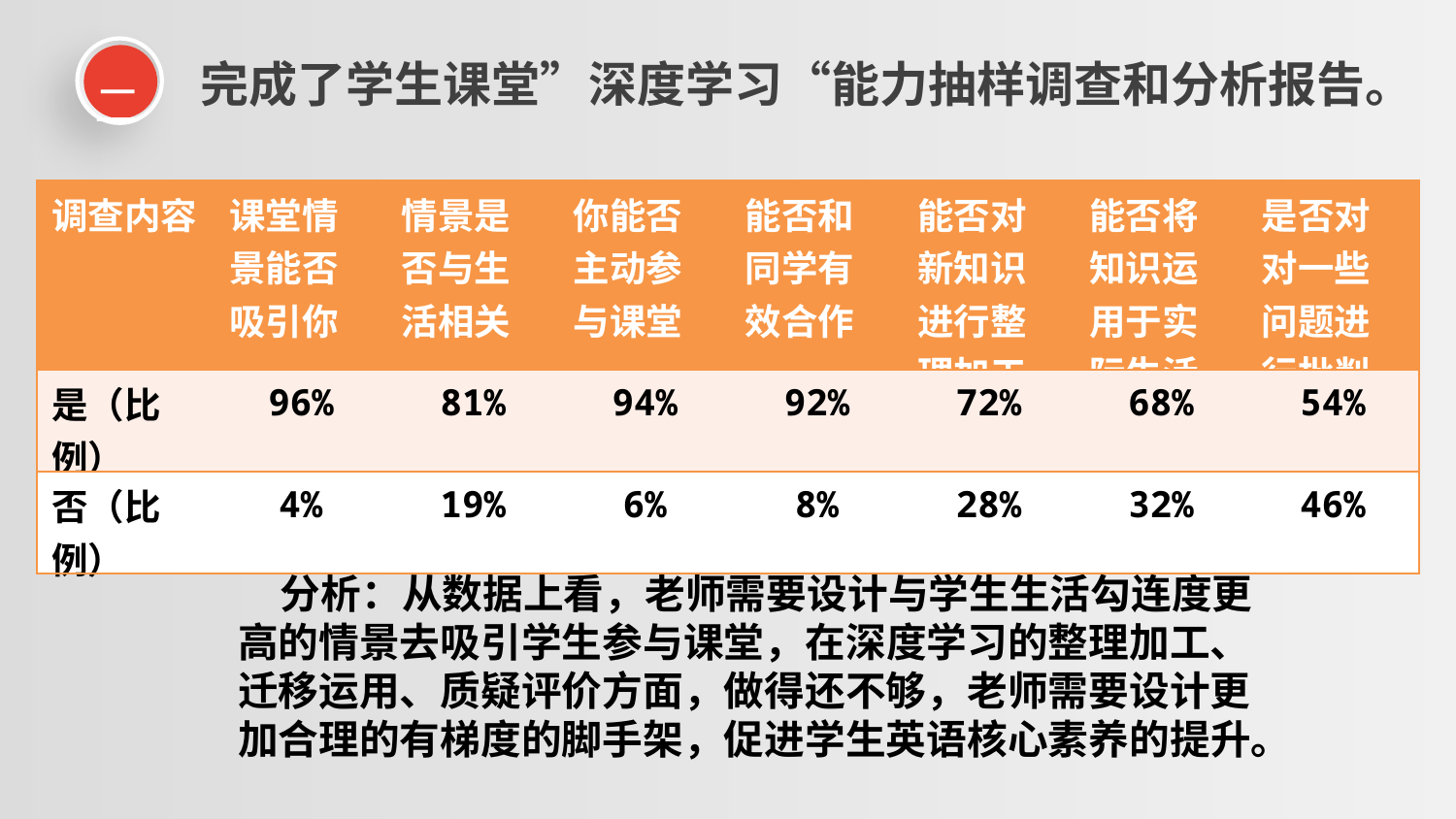

二

完成了学生课堂”深度学习“能力抽样调查和分析报告。
| 调查内容 | 课堂情景能否吸引你 | 情景是否与生活相关 | 你能否主动参与课堂 | 能否和同学有效合作 | 能否对新知识进行整理加工 | 能否将知识运用于实际生活 | 是否对对一些问题进行批判 |
| --- | --- | --- | --- | --- | --- | --- | --- |
| 是（比例） | 96% | 81% | 94% | 92% | 72% | 68% | 54% |
| 否（比例） | 4% | 19% | 6% | 8% | 28% | 32% | 46% |

分析：从数据上看，老师需要设计与学生生活勾连度更高的情景去吸引学生参与课堂，在深度学习的整理加工、迁移运用、质疑评价方面，做得还不够，老师需要设计更加合理的有梯度的脚手架，促进学生英语核心素养的提升。